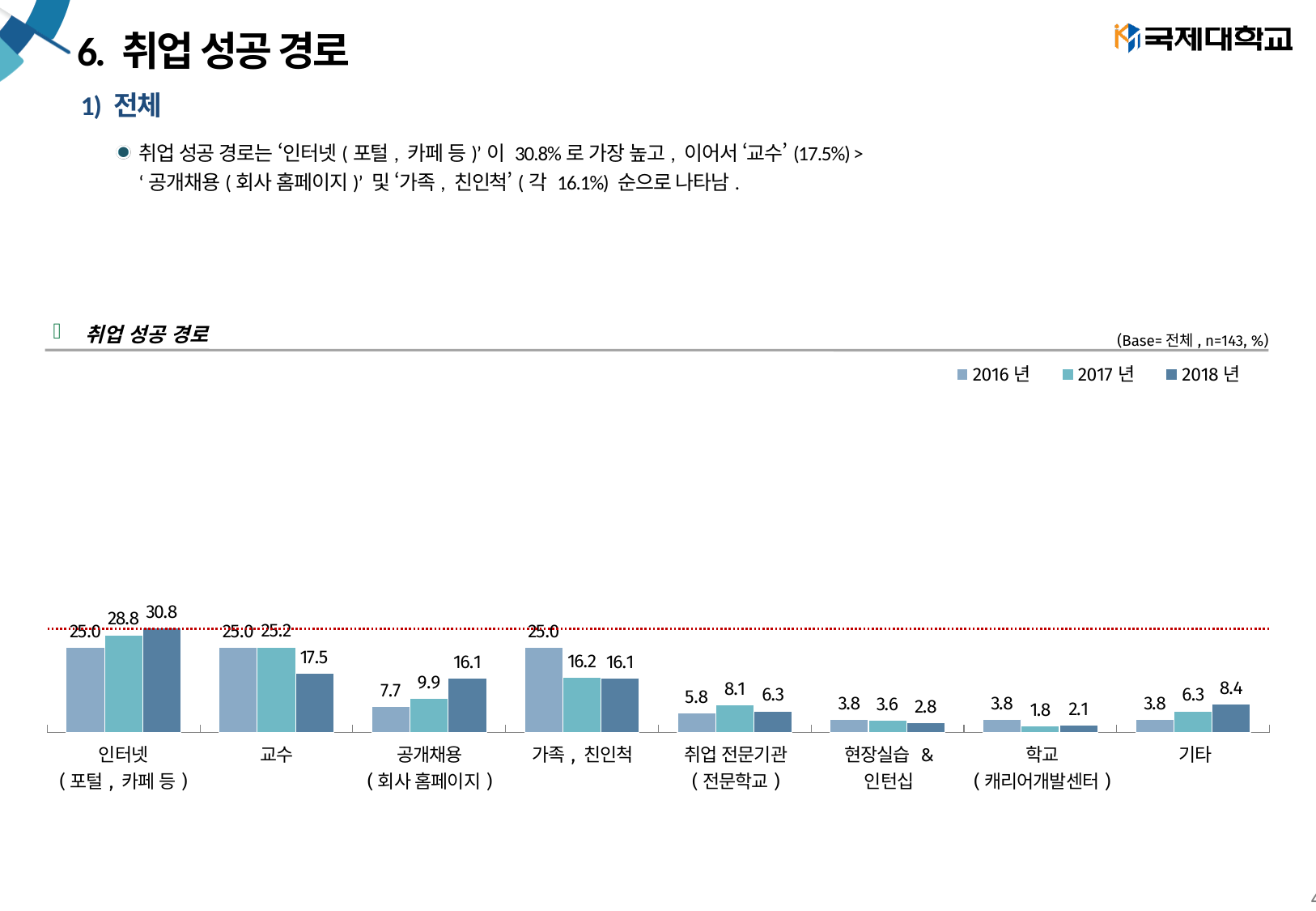

# 6. 취업 성공 경로
1) 전체
취업 성공 경로는 ‘인터넷(포털, 카페 등)’이 30.8%로 가장 높고, 이어서 ‘교수’(17.5%) >
‘공개채용(회사 홈페이지)’ 및 ‘가족, 친인척’(각 16.1%) 순으로 나타남.
취업 성공 경로
(Base=전체, n=143, %)

### Chart

| Category | 2016년 | 2017년 | 2018년 |
|---|---|---|---|
| 인터넷(포털, 카페 등) | 25.0 | 28.82882882882883 | 30.76923076923077 |
| 교수 | 25.0 | 25.225225225225223 | 17.482517482517483 |
| 가족, 친인척 | 7.6923076923076925 | 9.90990990990991 | 16.083916083916083 |
| 학교(캐리어개발센터) | 25.0 | 16.216216216216218 | 16.083916083916083 |
| 현장실습 & 인턴십 | 5.769230769230769 | 8.108108108108109 | 6.293706293706294 |
| 공개채용(회사 홈페이지) | 3.8461538461538463 | 3.6036036036036037 | 2.797202797202797 |
| 취업 전문기관(전문학교) | 3.8461538461538463 | 1.8018018018018018 | 2.097902097902098 |
| 기타 | 3.8461538461538463 | 6.306306306306306 | 8.391608391608392 |
| 인터넷 (포털, 카페 등) | 교수 | 공개채용 (회사 홈페이지) | 가족, 친인척 | 취업 전문기관 (전문학교) | 현장실습 & 인턴십 | 학교 (캐리어개발센터) | 기타 |
| --- | --- | --- | --- | --- | --- | --- | --- |